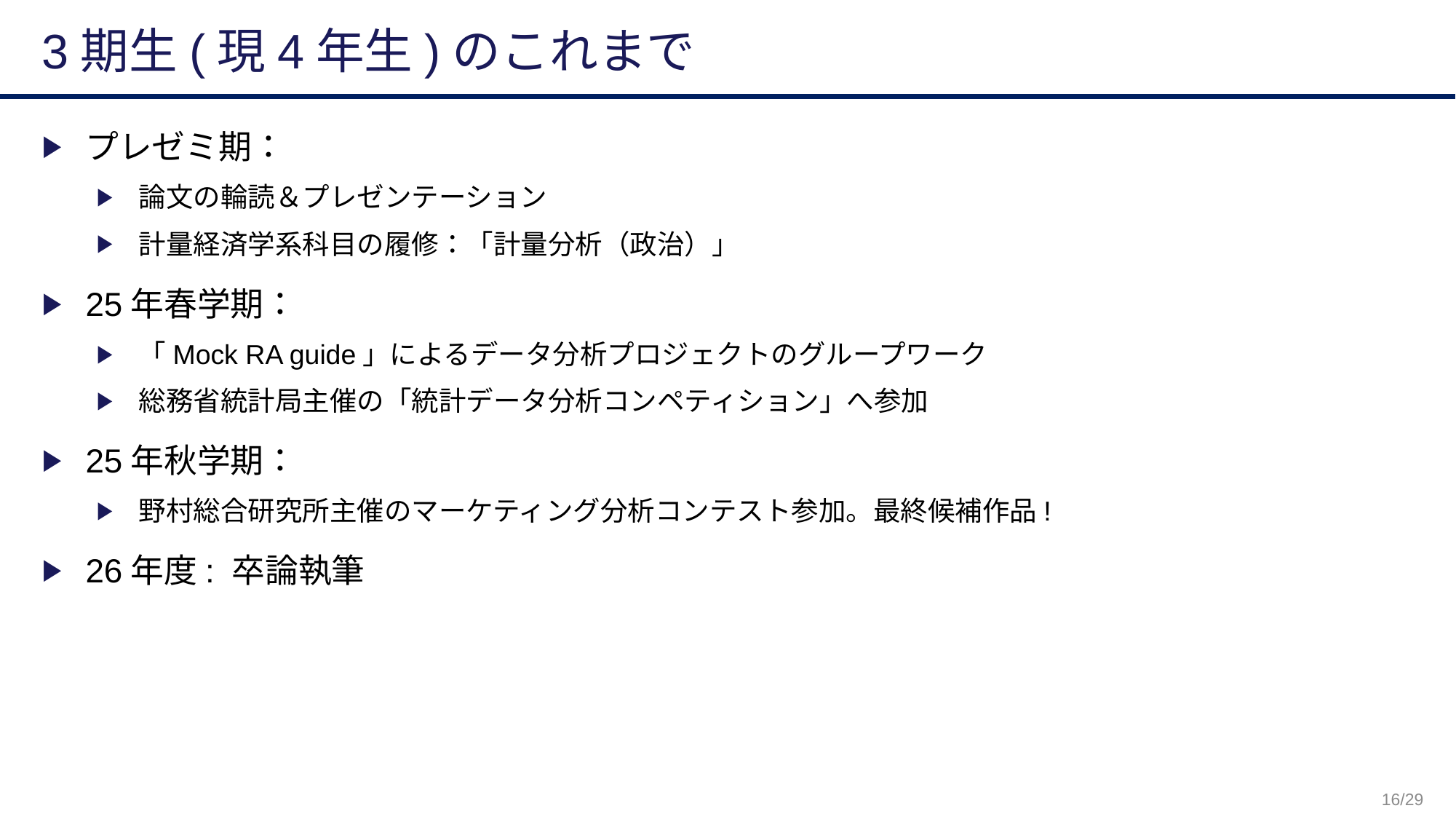

# 3期生(現4年生)のこれまで
プレゼミ期：
論文の輪読＆プレゼンテーション
計量経済学系科目の履修：「計量分析（政治）」
25年春学期：
「Mock RA guide」によるデータ分析プロジェクトのグループワーク
総務省統計局主催の「統計データ分析コンペティション」へ参加
25年秋学期：
野村総合研究所主催のマーケティング分析コンテスト参加。最終候補作品!
26年度: 卒論執筆

16/29